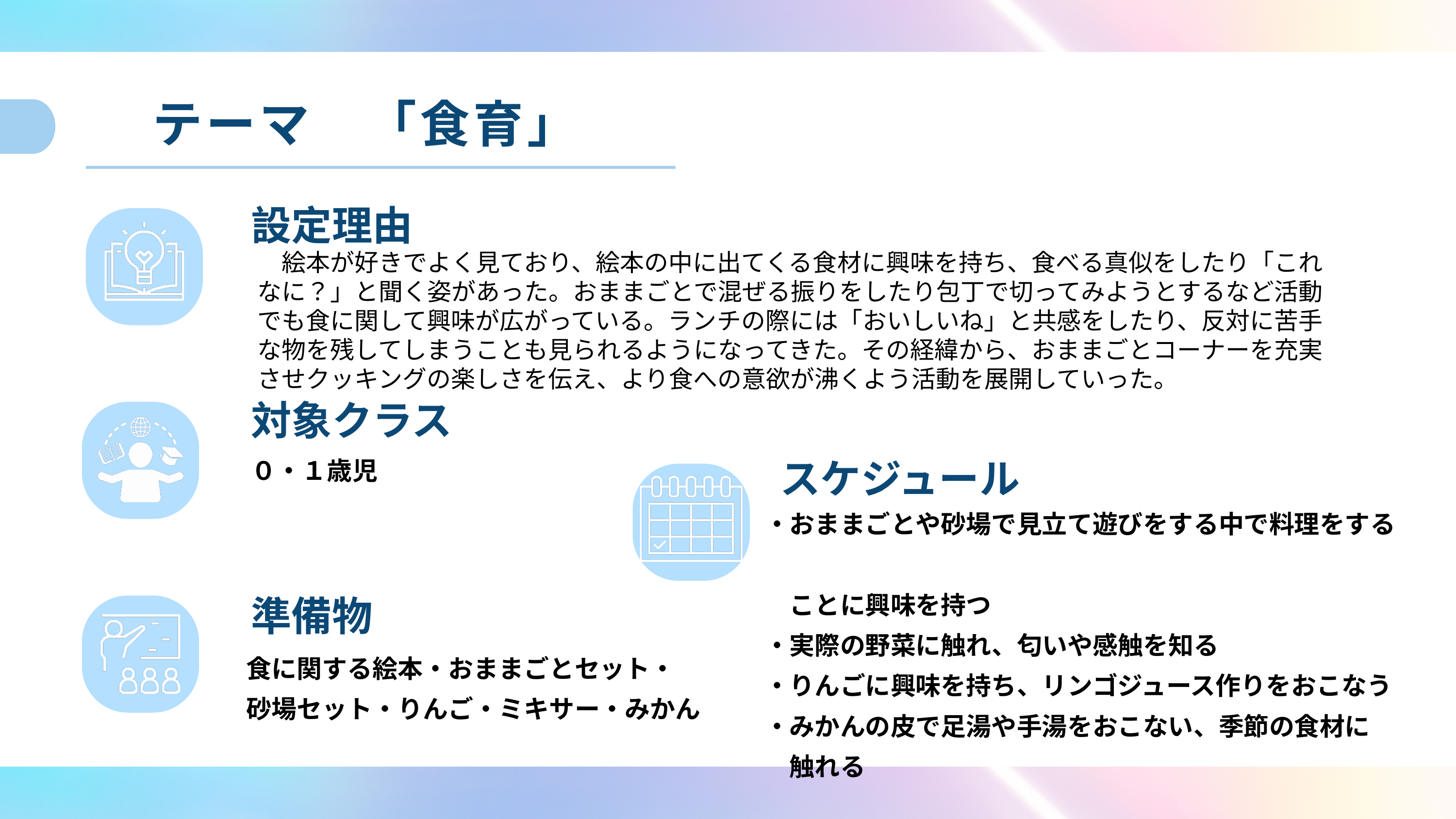

テーマ　「食育」

設定理由

　絵本が好きでよく見ており、絵本の中に出てくる食材に興味を持ち、食べる真似をしたり「これなに？」と聞く姿があった。おままごとで混ぜる振りをしたり包丁で切ってみようとするなど活動でも食に関して興味が広がっている。ランチの際には「おいしいね」と共感をしたり、反対に苦手な物を残してしまうことも見られるようになってきた。その経緯から、おままごとコーナーを充実させクッキングの楽しさを伝え、より食への意欲が沸くよう活動を展開していった。

対象クラス

０・１歳児
スケジュール

・おままごとや砂場で見立て遊びをする中で料理をする
　ことに興味を持つ
・実際の野菜に触れ、匂いや感触を知る
・りんごに興味を持ち、リンゴジュース作りをおこなう
・みかんの皮で足湯や手湯をおこない、季節の食材に
　触れる
準備物

食に関する絵本・おままごとセット・
砂場セット・りんご・ミキサー・みかん